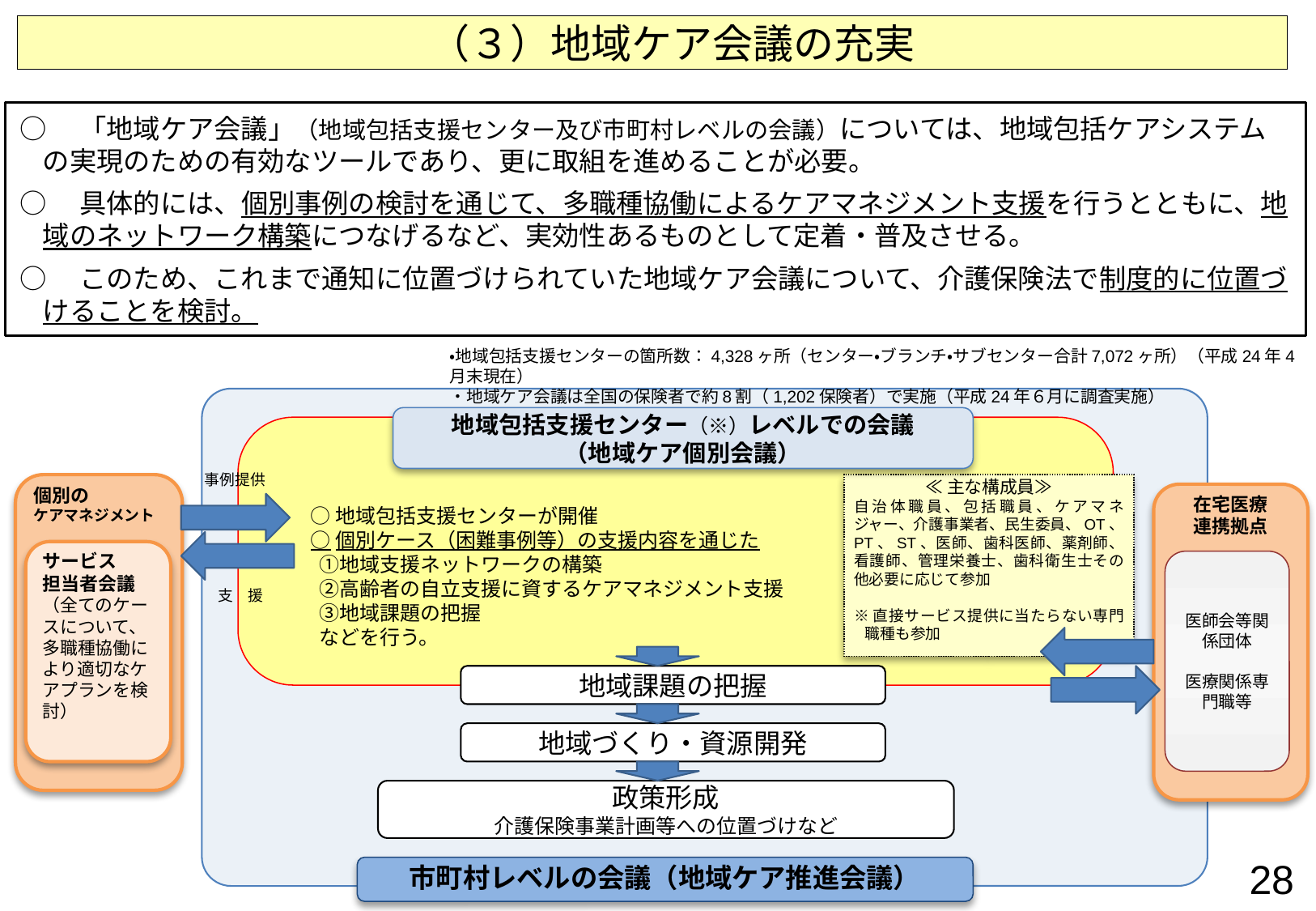

（３）地域ケア会議の充実
○　「地域ケア会議」（地域包括支援センター及び市町村レベルの会議）については、地域包括ケアシステムの実現のための有効なツールであり、更に取組を進めることが必要。
○　具体的には、個別事例の検討を通じて、多職種協働によるケアマネジメント支援を行うとともに、地域のネットワーク構築につなげるなど、実効性あるものとして定着・普及させる。
○　このため、これまで通知に位置づけられていた地域ケア会議について、介護保険法で制度的に位置づけることを検討。
・地域包括支援センターの箇所数：4,328ヶ所（センター・ブランチ・サブセンター合計7,072ヶ所）（平成24年4月末現在）
・地域ケア会議は全国の保険者で約8割（1,202保険者）で実施（平成24年６月に調査実施）

地域包括支援センター（※）レベルでの会議
（地域ケア個別会議）

○地域包括支援センターが開催
○個別ケース（困難事例等）の支援内容を通じた
　①地域支援ネットワークの構築
　②高齢者の自立支援に資するケアマネジメント支援
　③地域課題の把握
　などを行う。

事例提供
個別の
ケアマネジメント
≪主な構成員≫
自治体職員、包括職員、ケアマネジャー、介護事業者、民生委員、OT、PT、ST、医師、歯科医師、薬剤師、看護師、管理栄養士、歯科衛生士その他必要に応じて参加

※直接サービス提供に当たらない専門職種も参加

在宅医療
連携拠点

サービス
担当者会議
（全てのケースについて、多職種協働により適切なケアプランを検討）
医師会等関係団体

医療関係専門職等
　支　援

地域課題の把握

地域づくり・資源開発

政策形成
介護保険事業計画等への位置づけなど
市町村レベルの会議（地域ケア推進会議）
28